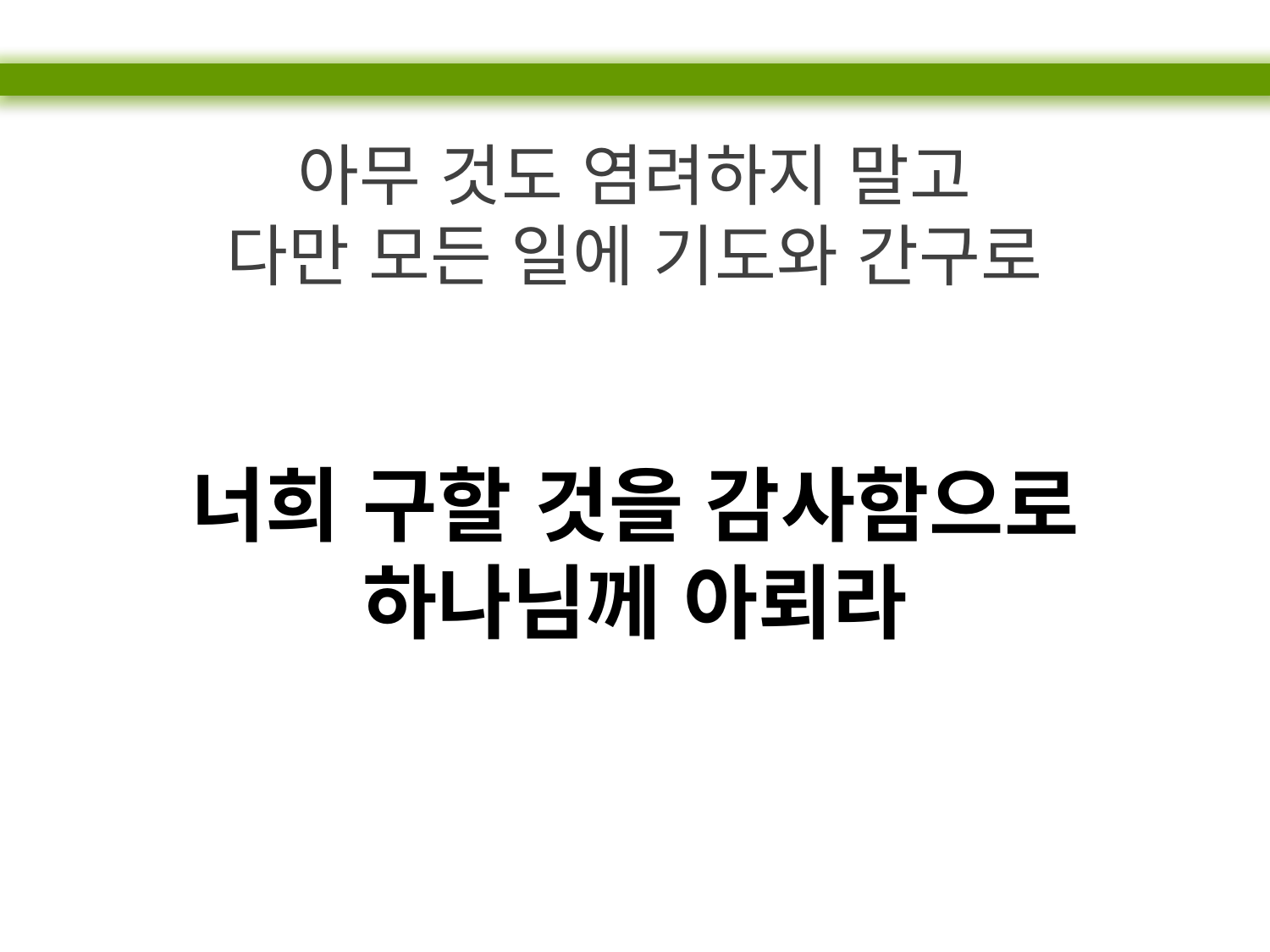

아무 것도 염려하지 말고
다만 모든 일에 기도와 간구로
너희 구할 것을 감사함으로
하나님께 아뢰라